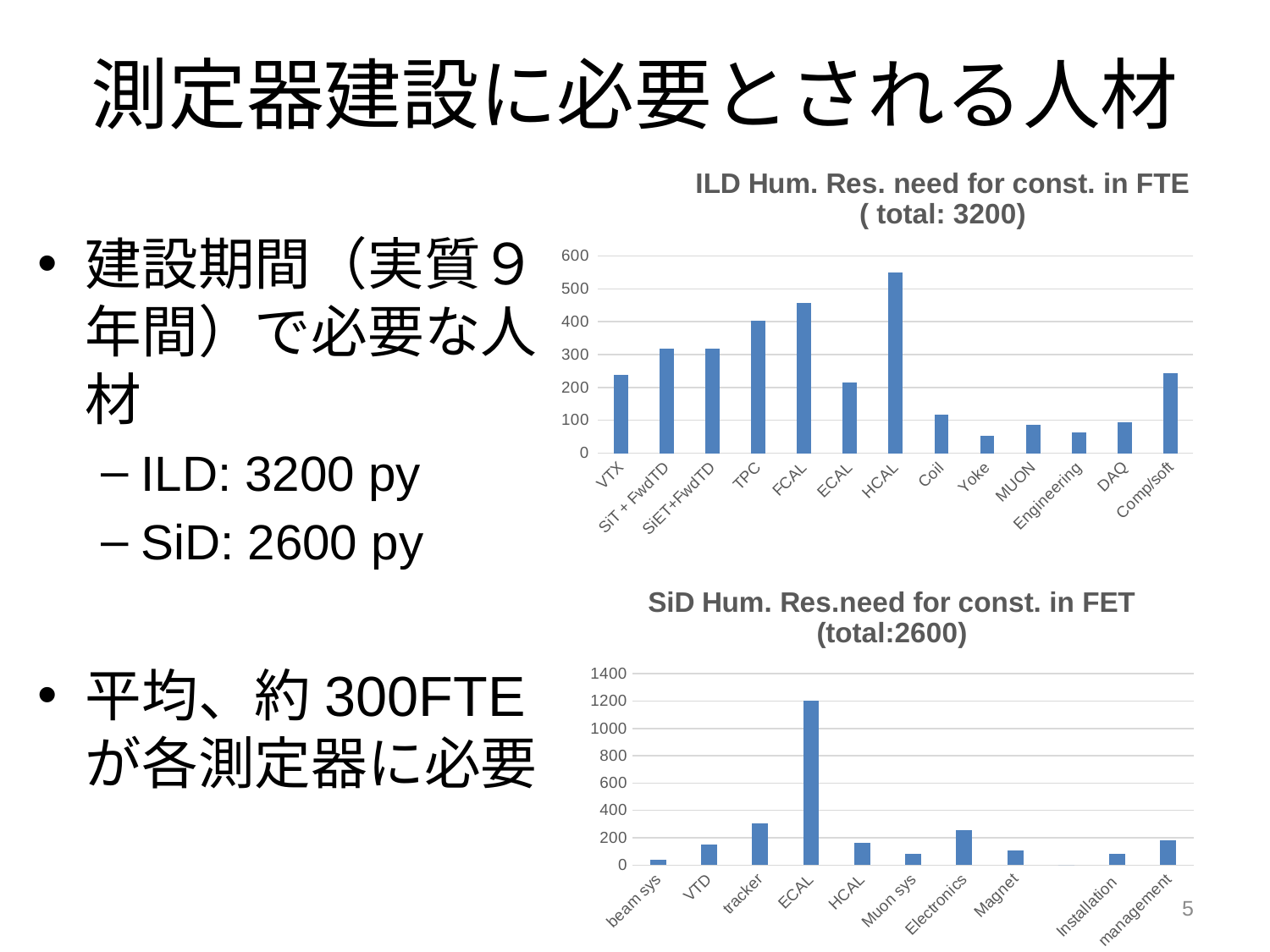

# 測定器建設に必要とされる人材

### Chart: ILD Hum. Res. need for const. in FTE
( total: 3200)

| Category |  |
|---|---|
| VTX | 239.0 |
| SiT + FwdTD | 318.0 |
| SiET+FwdTD | 318.0 |
| TPC | 403.0 |
| FCAL | 458.0 |
| ECAL | 215.0 |
| HCAL | 549.0 |
| Coil | 116.0 |
| Yoke | 54.0 |
| MUON | 86.0 |
| Engineering | 63.0 |
| DAQ | 93.0 |
| Comp/soft | 242.0 |
建設期間（実質９年間）で必要な人材
ILD: 3200 py
SiD: 2600 py

平均、約300FTEが各測定器に必要

### Chart: SiD Hum. Res.need for const. in FET
(total:2600)

| Category |  |
|---|---|
| beam sys | 42.0 |
| VTD | 153.0 |
| tracker | 308.0 |
| ECAL | 1204.0 |
| HCAL | 164.0 |
| Muon sys | 81.0 |
| Electronics | 258.0 |
| Magnet | 109.0 |
|  | 0.0 |
| Installation  | 79.0 |
| management | 180.0 |
5